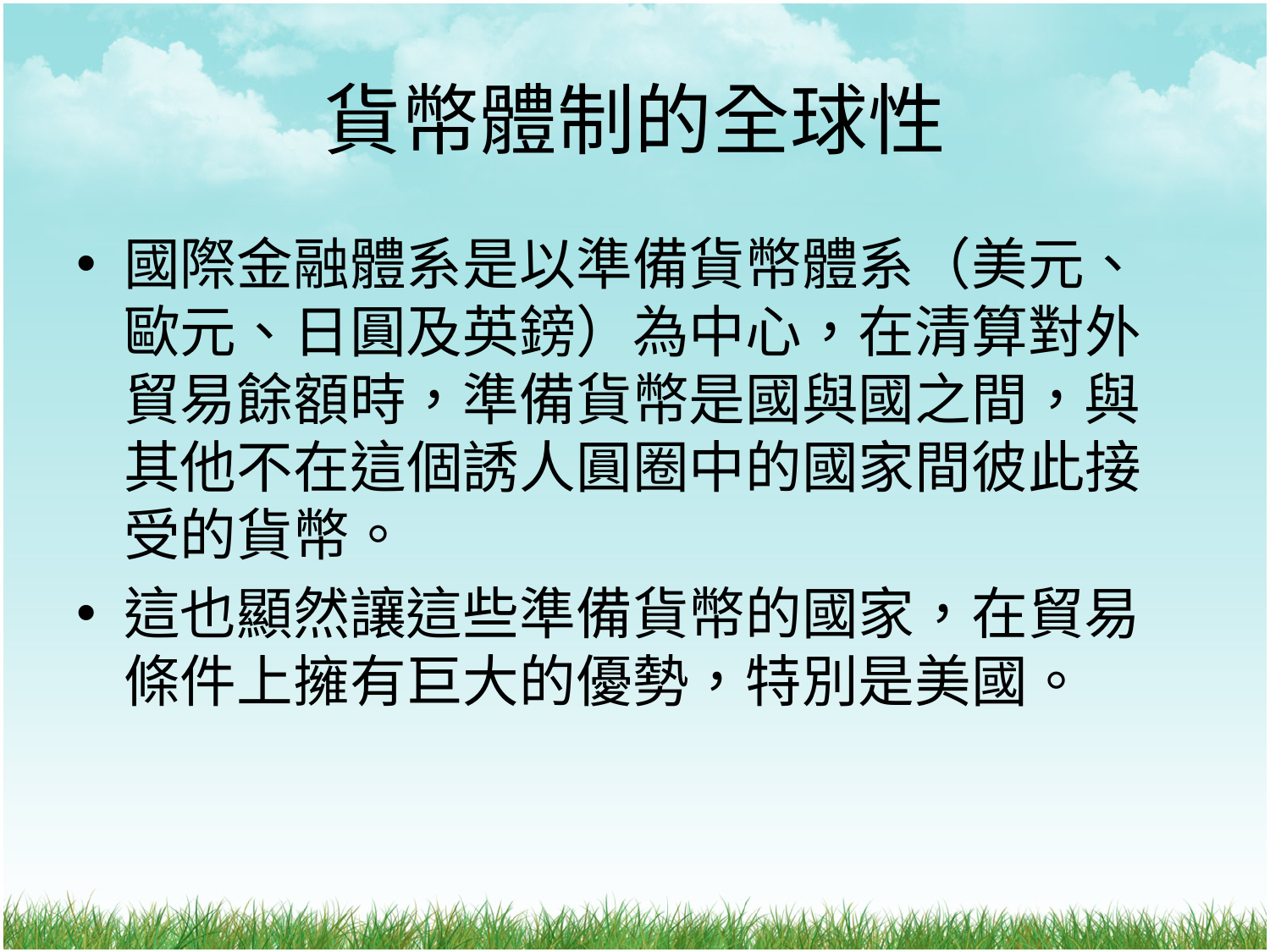

# 貨幣體制的全球性
國際金融體系是以準備貨幣體系（美元、歐元、日圓及英鎊）為中心，在清算對外貿易餘額時，準備貨幣是國與國之間，與其他不在這個誘人圓圈中的國家間彼此接受的貨幣。
這也顯然讓這些準備貨幣的國家，在貿易條件上擁有巨大的優勢，特別是美國。